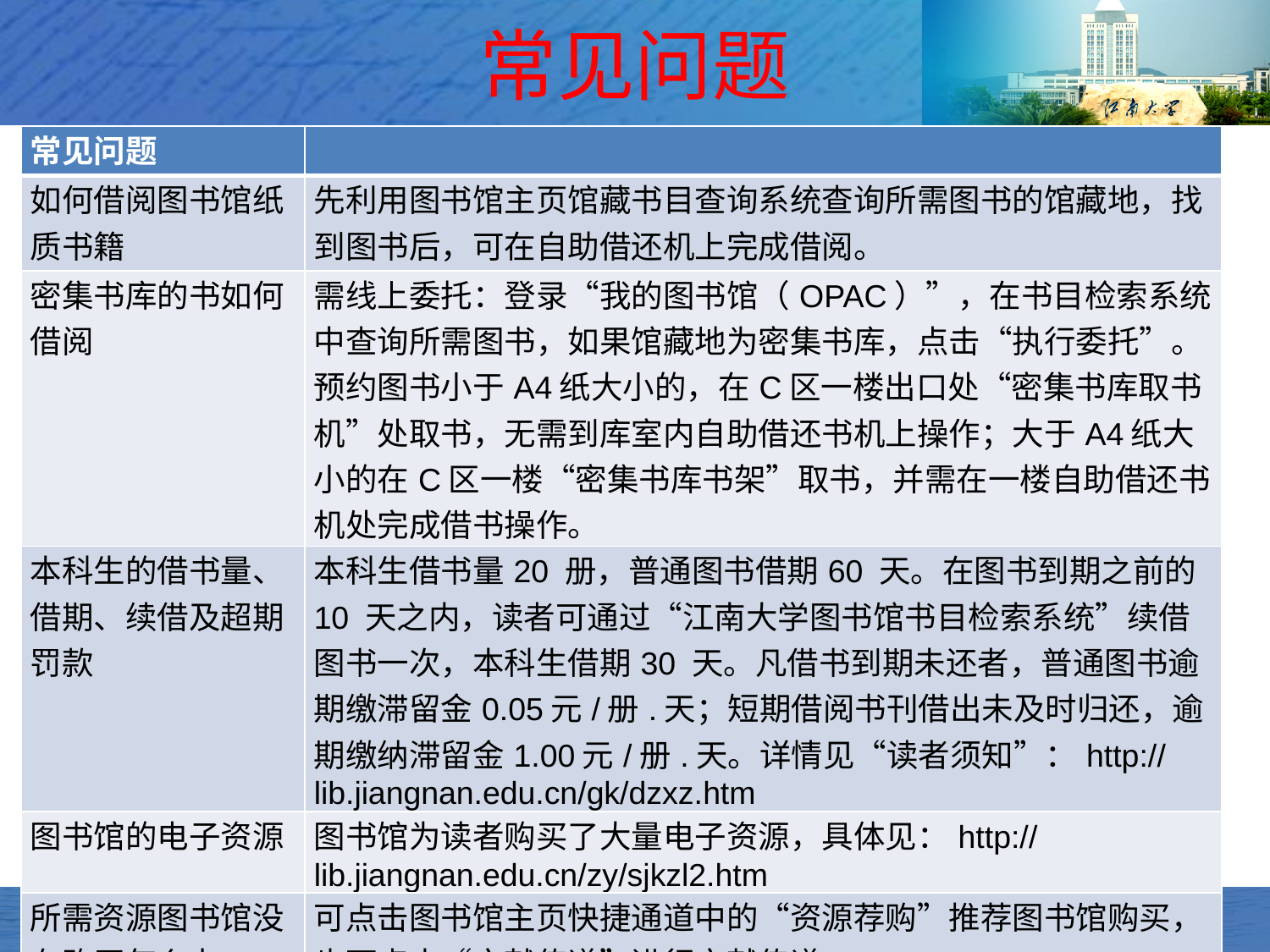

# 常见问题
| 常见问题 |  |
| --- | --- |
| 如何借阅图书馆纸质书籍 | 先利用图书馆主页馆藏书目查询系统查询所需图书的馆藏地，找到图书后，可在自助借还机上完成借阅。 |
| 密集书库的书如何借阅 | 需线上委托：登录“我的图书馆（OPAC）”，在书目检索系统中查询所需图书，如果馆藏地为密集书库，点击“执行委托”。预约图书小于A4纸大小的，在C区一楼出口处“密集书库取书机”处取书，无需到库室内自助借还书机上操作；大于A4纸大小的在C区一楼“密集书库书架”取书，并需在一楼自助借还书机处完成借书操作。 |
| 本科生的借书量、借期、续借及超期罚款 | 本科生借书量20 册，普通图书借期60 天。在图书到期之前的10 天之内，读者可通过“江南大学图书馆书目检索系统”续借图书一次，本科生借期30 天。凡借书到期未还者，普通图书逾期缴滞留金0.05元/册.天；短期借阅书刊借出未及时归还，逾期缴纳滞留金1.00元/册.天。详情见“读者须知”：http://lib.jiangnan.edu.cn/gk/dzxz.htm |
| 图书馆的电子资源 | 图书馆为读者购买了大量电子资源，具体见：http://lib.jiangnan.edu.cn/zy/sjkzl2.htm |
| 所需资源图书馆没有购买怎么办 | 可点击图书馆主页快捷通道中的“资源荐购”推荐图书馆购买，也可点击“文献传递”进行文献传递。 |